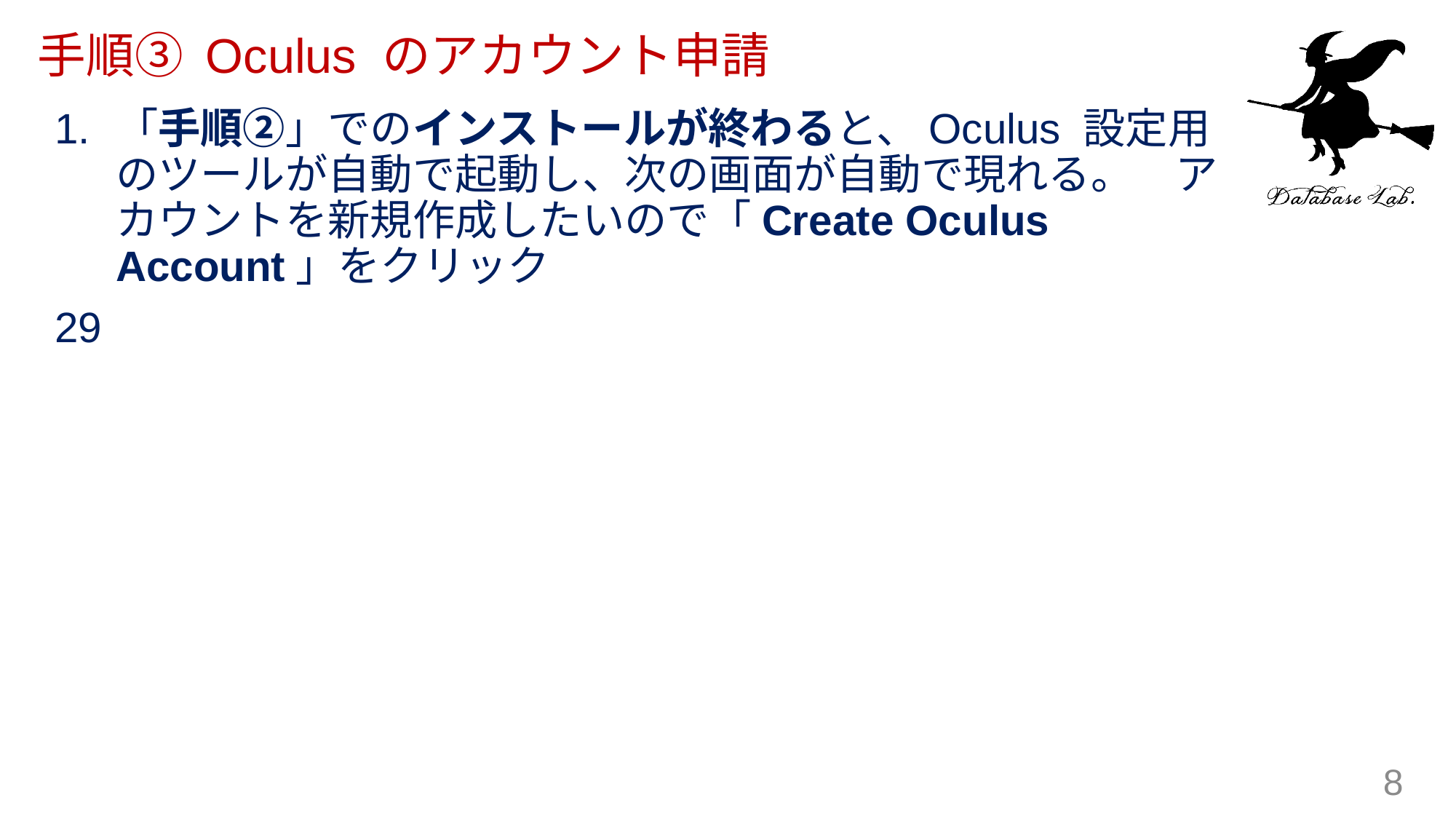

# 手順③ Oculus のアカウント申請
「手順②」でのインストールが終わると、Oculus 設定用のツールが自動で起動し、次の画面が自動で現れる。　アカウントを新規作成したいので「Create Oculus Account」をクリック
29
8